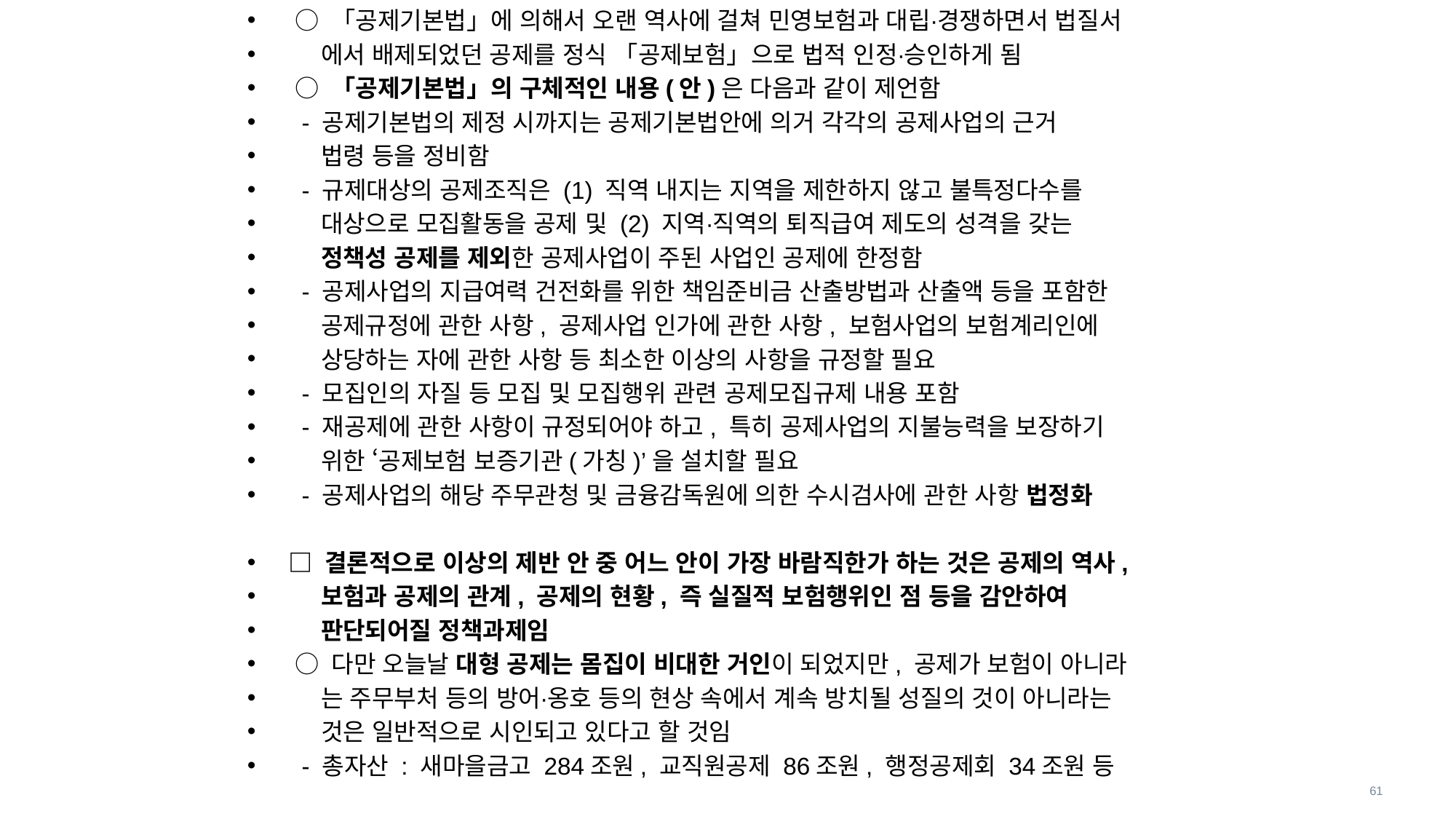

○ 「공제기본법」에 의해서 오랜 역사에 걸쳐 민영보험과 대립∙경쟁하면서 법질서
    에서 배제되었던 공제를 정식 「공제보험」으로 법적 인정∙승인하게 됨
 ○ 「공제기본법」의 구체적인 내용(안)은 다음과 같이 제언함
  - 공제기본법의 제정 시까지는 공제기본법안에 의거 각각의 공제사업의 근거
    법령 등을 정비함
  - 규제대상의 공제조직은 (1) 직역 내지는 지역을 제한하지 않고 불특정다수를
    대상으로 모집활동을 공제 및 (2) 지역∙직역의 퇴직급여 제도의 성격을 갖는
    정책성 공제를 제외한 공제사업이 주된 사업인 공제에 한정함
  - 공제사업의 지급여력 건전화를 위한 책임준비금 산출방법과 산출액 등을 포함한
    공제규정에 관한 사항, 공제사업 인가에 관한 사항, 보험사업의 보험계리인에
    상당하는 자에 관한 사항 등 최소한 이상의 사항을 규정할 필요
  - 모집인의 자질 등 모집 및 모집행위 관련 공제모집규제 내용 포함
  - 재공제에 관한 사항이 규정되어야 하고, 특히 공제사업의 지불능력을 보장하기
    위한 ‘공제보험 보증기관(가칭)’을 설치할 필요
  - 공제사업의 해당 주무관청 및 금융감독원에 의한 수시검사에 관한 사항 법정화

□ 결론적으로 이상의 제반 안 중 어느 안이 가장 바람직한가 하는 것은 공제의 역사,
    보험과 공제의 관계, 공제의 현황, 즉 실질적 보험행위인 점 등을 감안하여
    판단되어질 정책과제임
 ○ 다만 오늘날 대형 공제는 몸집이 비대한 거인이 되었지만, 공제가 보험이 아니라
    는 주무부처 등의 방어∙옹호 등의 현상 속에서 계속 방치될 성질의 것이 아니라는
    것은 일반적으로 시인되고 있다고 할 것임
  - 총자산 : 새마을금고 284조원, 교직원공제 86조원, 행정공제회 34조원 등
61